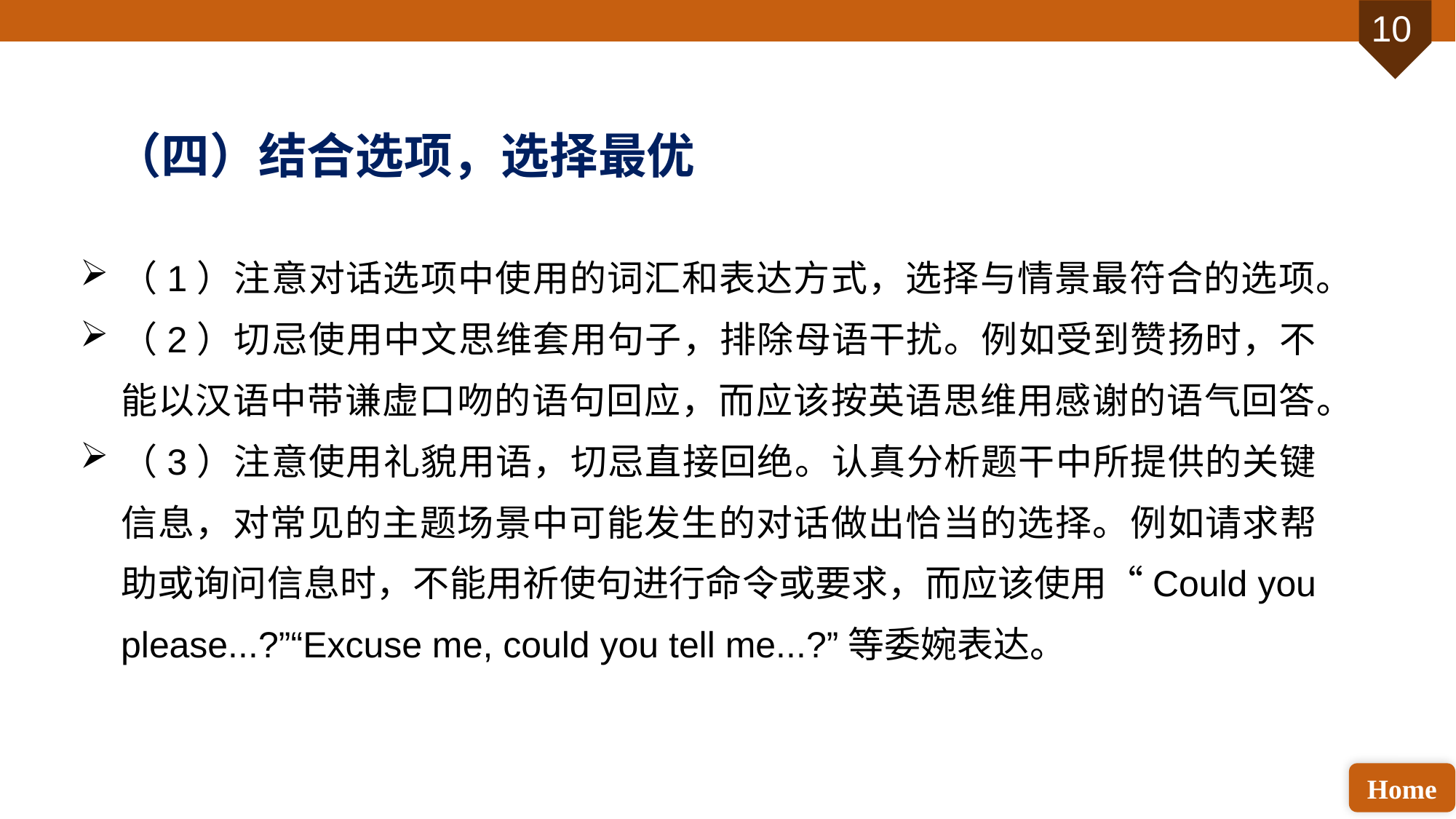

（四）结合选项，选择最优
（1）注意对话选项中使用的词汇和表达方式，选择与情景最符合的选项。
（2）切忌使用中文思维套用句子，排除母语干扰。例如受到赞扬时，不能以汉语中带谦虚口吻的语句回应，而应该按英语思维用感谢的语气回答。
（3）注意使用礼貌用语，切忌直接回绝。认真分析题干中所提供的关键信息，对常见的主题场景中可能发生的对话做出恰当的选择。例如请求帮助或询问信息时，不能用祈使句进行命令或要求，而应该使用“Could you please...?”“Excuse me, could you tell me...?”等委婉表达。